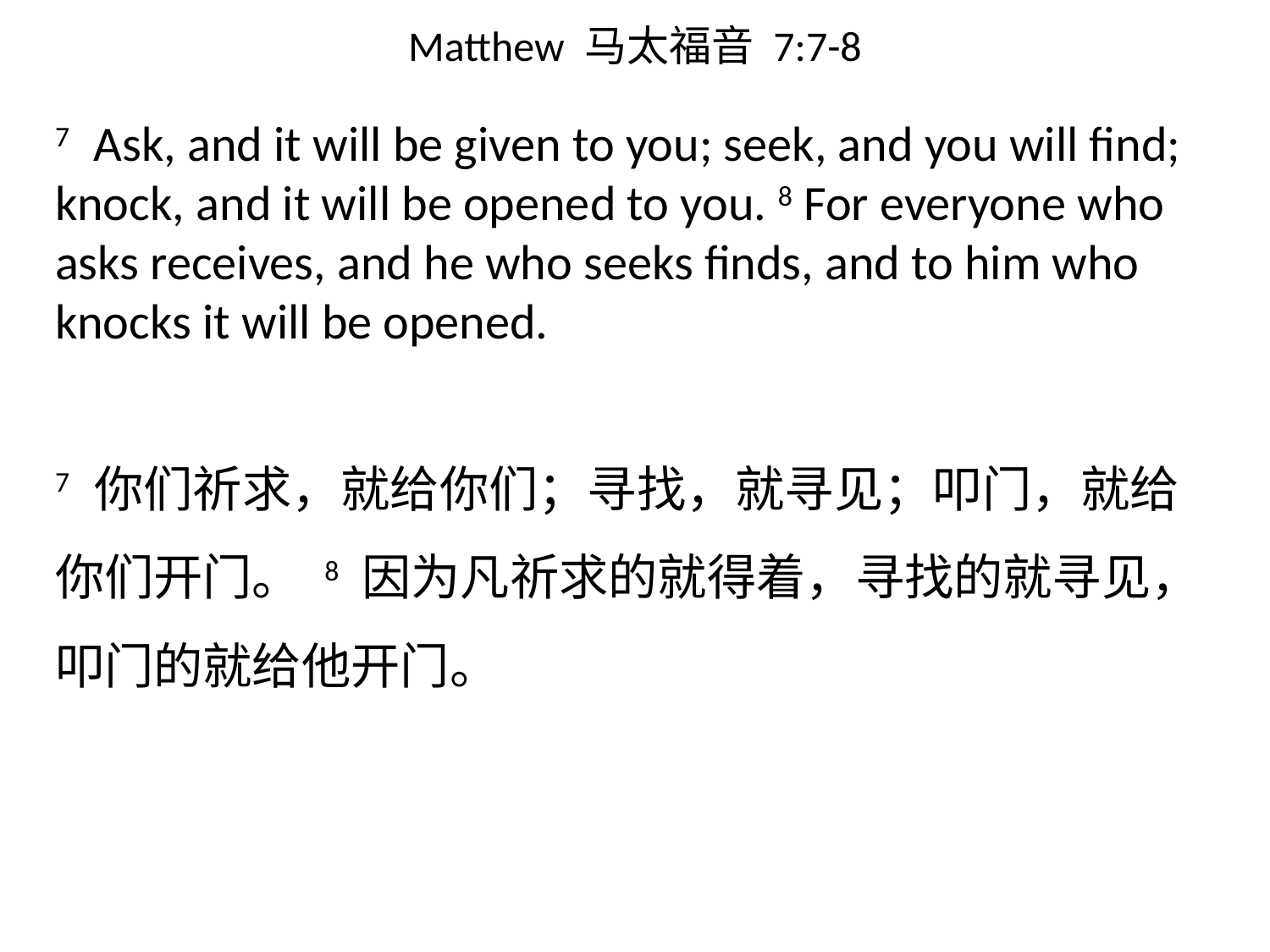

# Matthew 马太福音 7:7-8
7   Ask, and it will be given to you; seek, and you will find; knock, and it will be opened to you. 8 For everyone who asks receives, and he who seeks finds, and to him who knocks it will be opened.

7  你们祈求，就给你们；寻找，就寻见；叩门，就给你们开门。 8 因为凡祈求的就得着，寻找的就寻见，叩门的就给他开门。